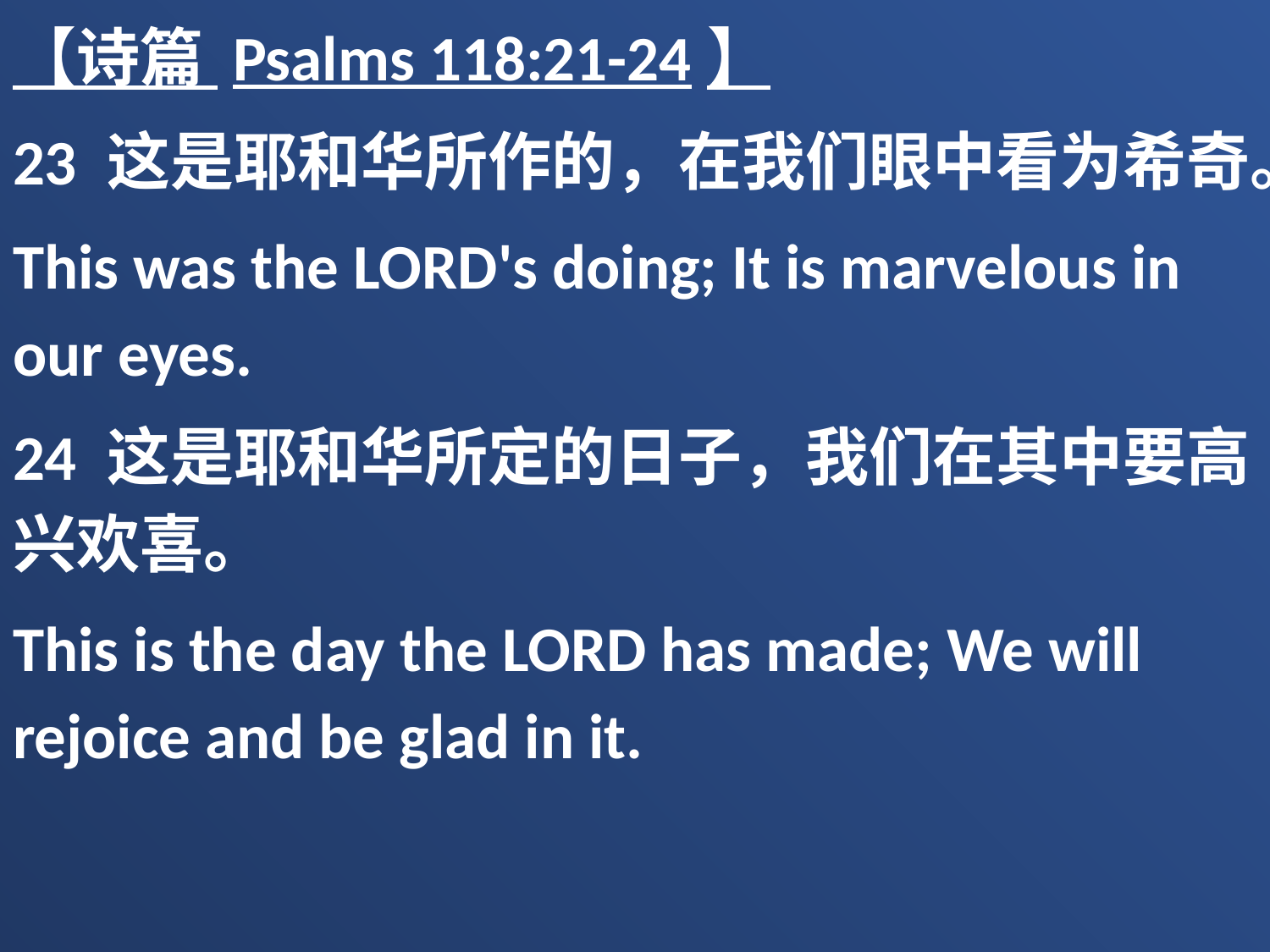

【诗篇 Psalms 118:21-24】
23 这是耶和华所作的，在我们眼中看为希奇。
This was the LORD's doing; It is marvelous in our eyes.
24 这是耶和华所定的日子，我们在其中要高兴欢喜。
This is the day the LORD has made; We will rejoice and be glad in it.